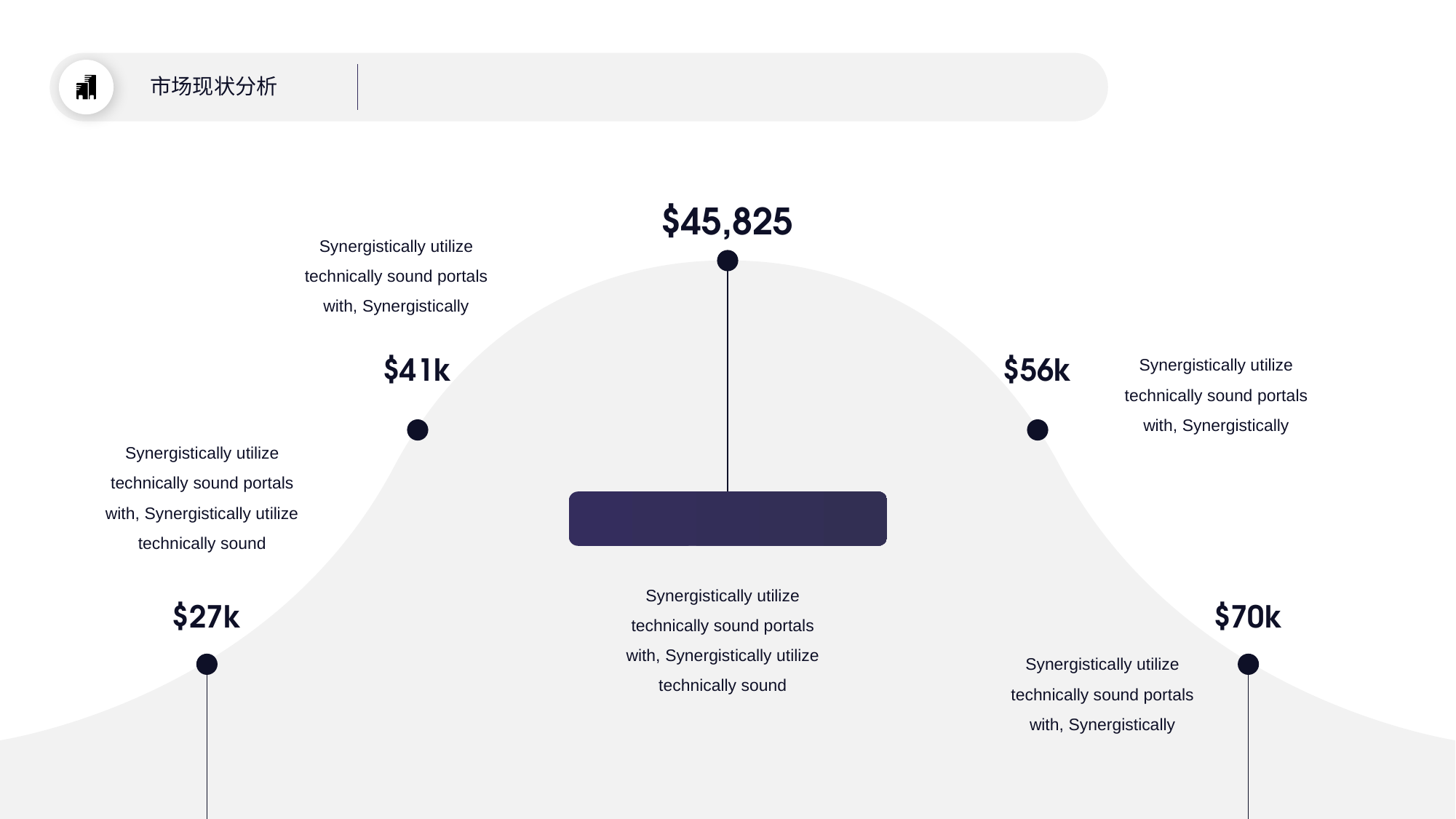

市场现状分析

$45,825
Synergistically utilize technically sound portals with, Synergistically

Synergistically utilize technically sound portals with, Synergistically
$41k
$56k

Synergistically utilize technically sound portals with, Synergistically utilize technically sound

Synergistically utilize technically sound portals with, Synergistically utilize technically sound
$27k
$70k
Synergistically utilize technically sound portals with, Synergistically